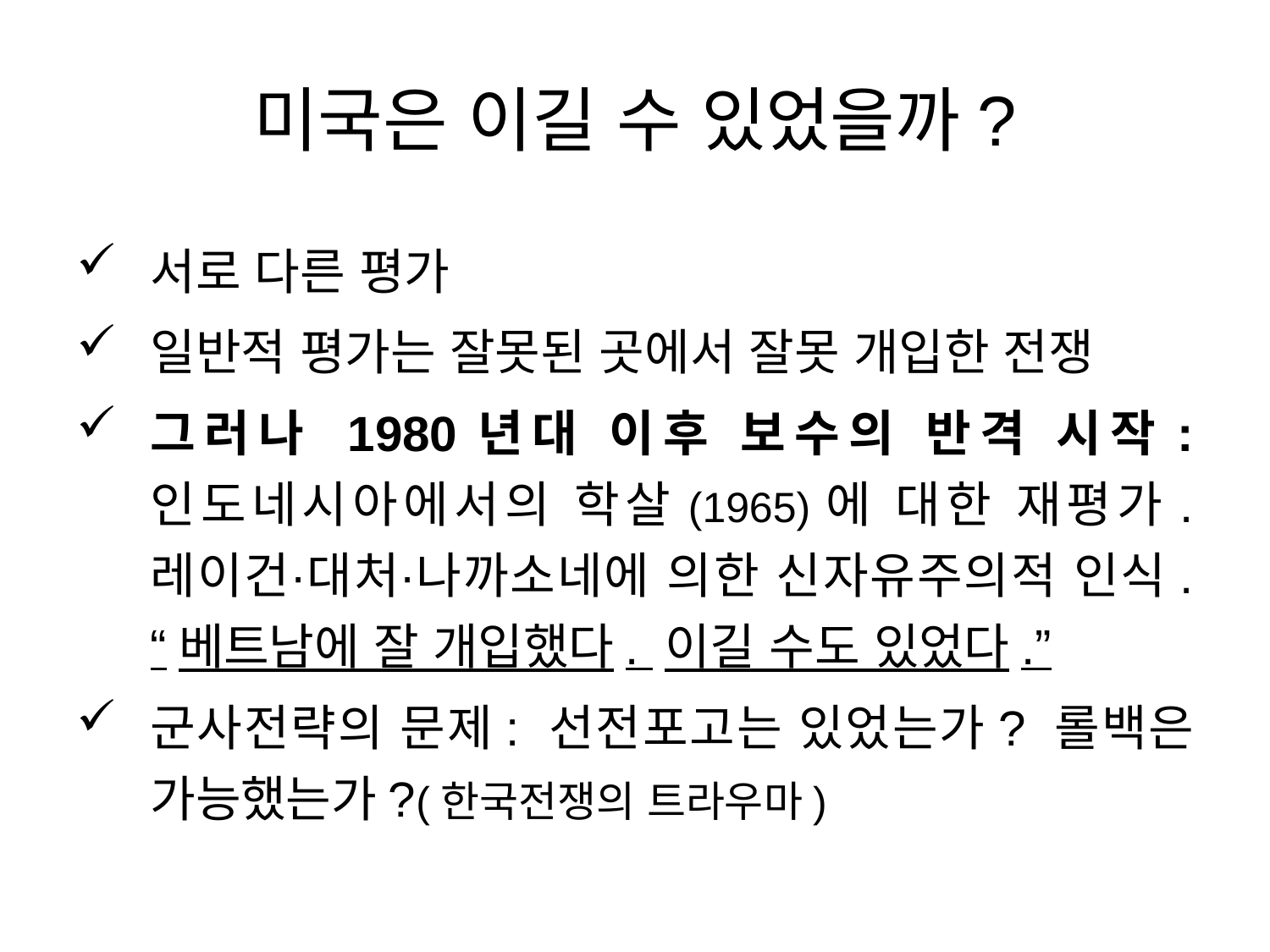

# 미국은 이길 수 있었을까?
서로 다른 평가
일반적 평가는 잘못된 곳에서 잘못 개입한 전쟁
그러나 1980년대 이후 보수의 반격 시작: 인도네시아에서의 학살(1965)에 대한 재평가. 레이건∙대처∙나까소네에 의한 신자유주의적 인식. “베트남에 잘 개입했다. 이길 수도 있었다.”
군사전략의 문제: 선전포고는 있었는가? 롤백은 가능했는가?(한국전쟁의 트라우마)